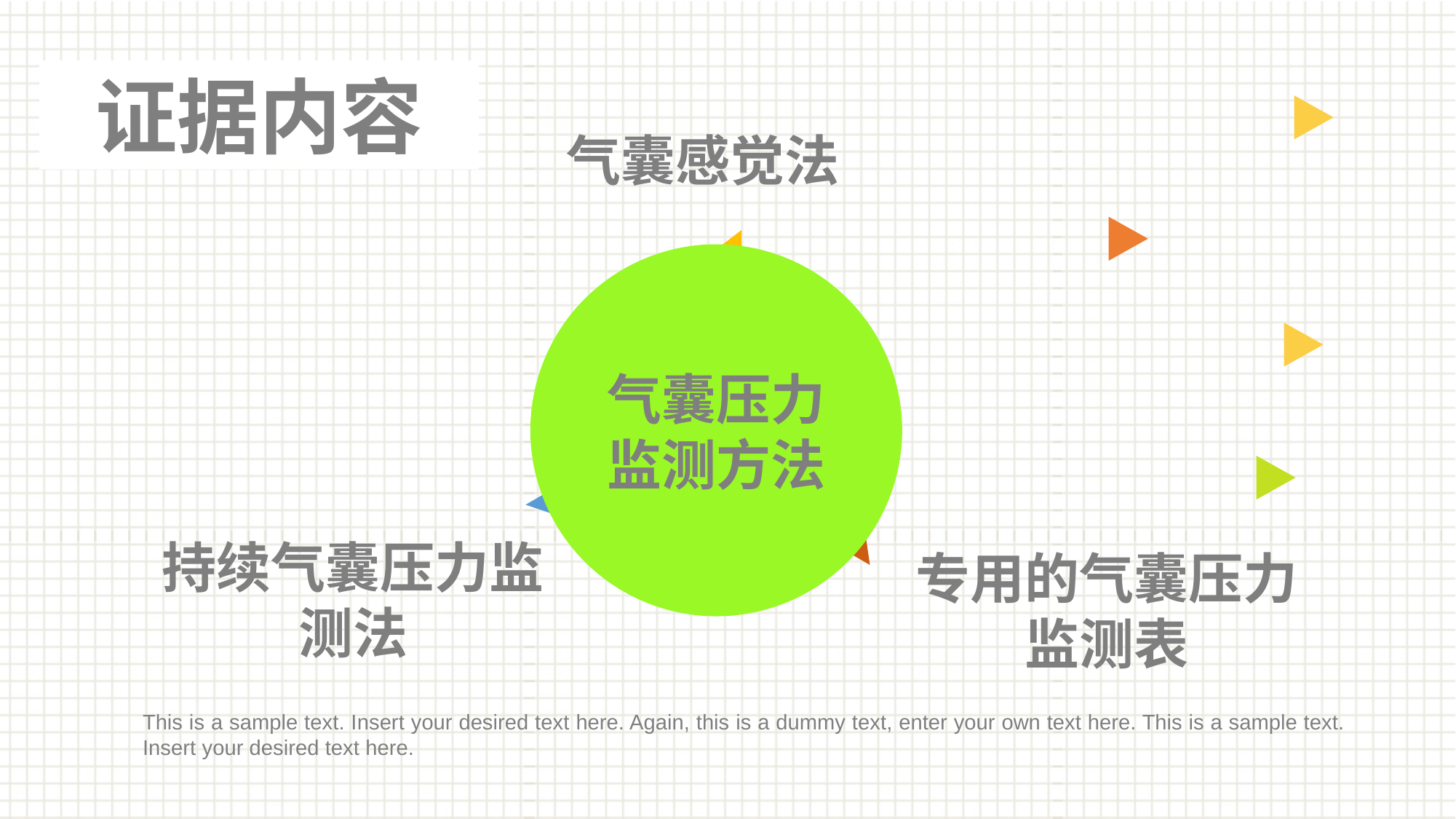

证据内容

气囊感觉法
气囊压力监测方法

气囊压力监测方法

持续气囊压力监测法
专用的气囊压力监测表
This is a sample text. Insert your desired text here. Again, this is a dummy text, enter your own text here. This is a sample text. Insert your desired text here.